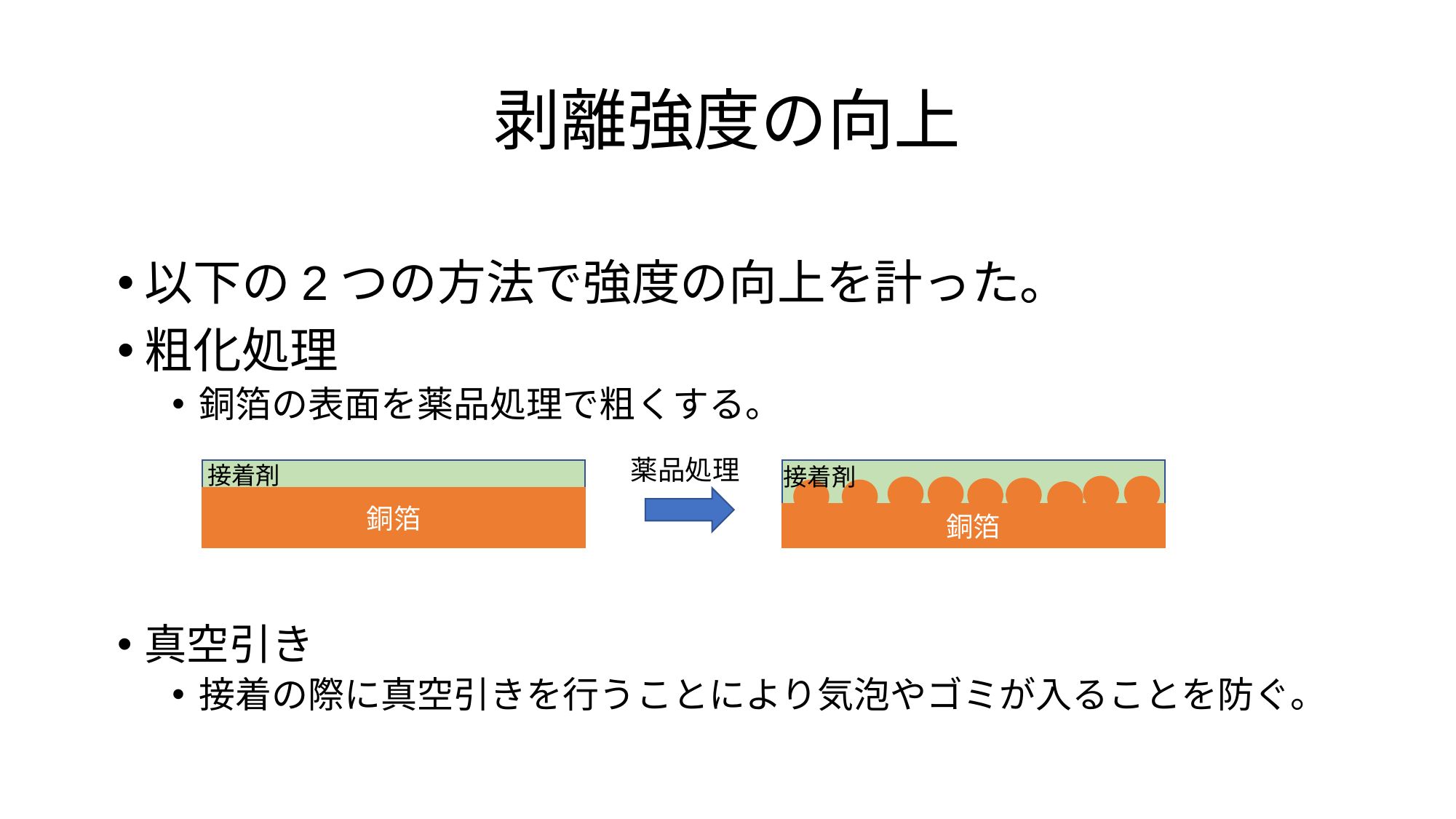

# 剥離強度の向上

以下の2つの方法で強度の向上を計った。
粗化処理
銅箔の表面を薬品処理で粗くする。

真空引き
接着の際に真空引きを行うことにより気泡やゴミが入ることを防ぐ。

薬品処理
接着剤
接着剤

銅箔
銅箔